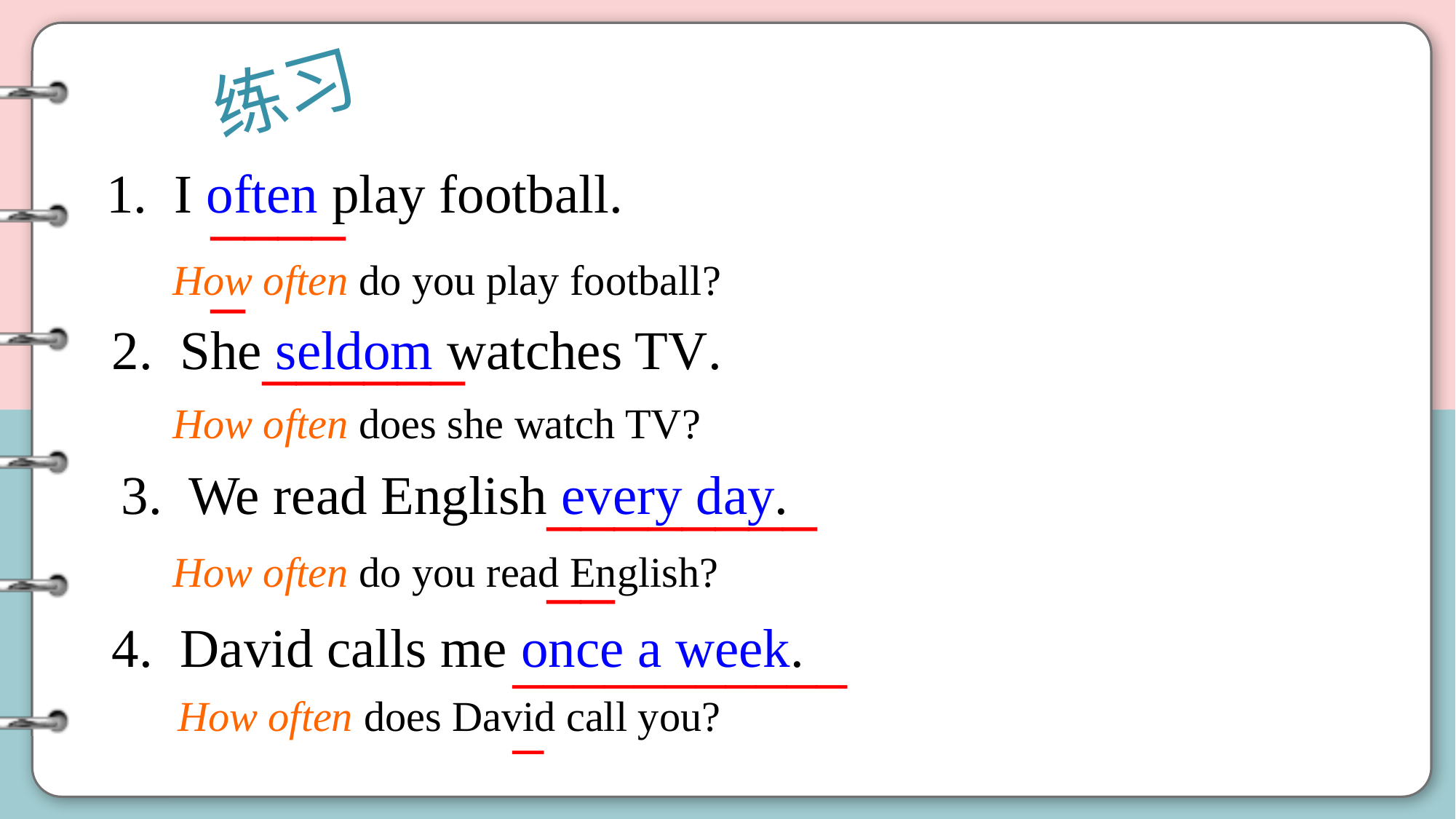

练习
       1.  I often play football.
_____
How often do you play football?
______
2.  She seldom watches TV.
How often does she watch TV?
__________
3.  We read English every day.
How often do you read English?
4.  David calls me once a week.
____________
How often does David call you?